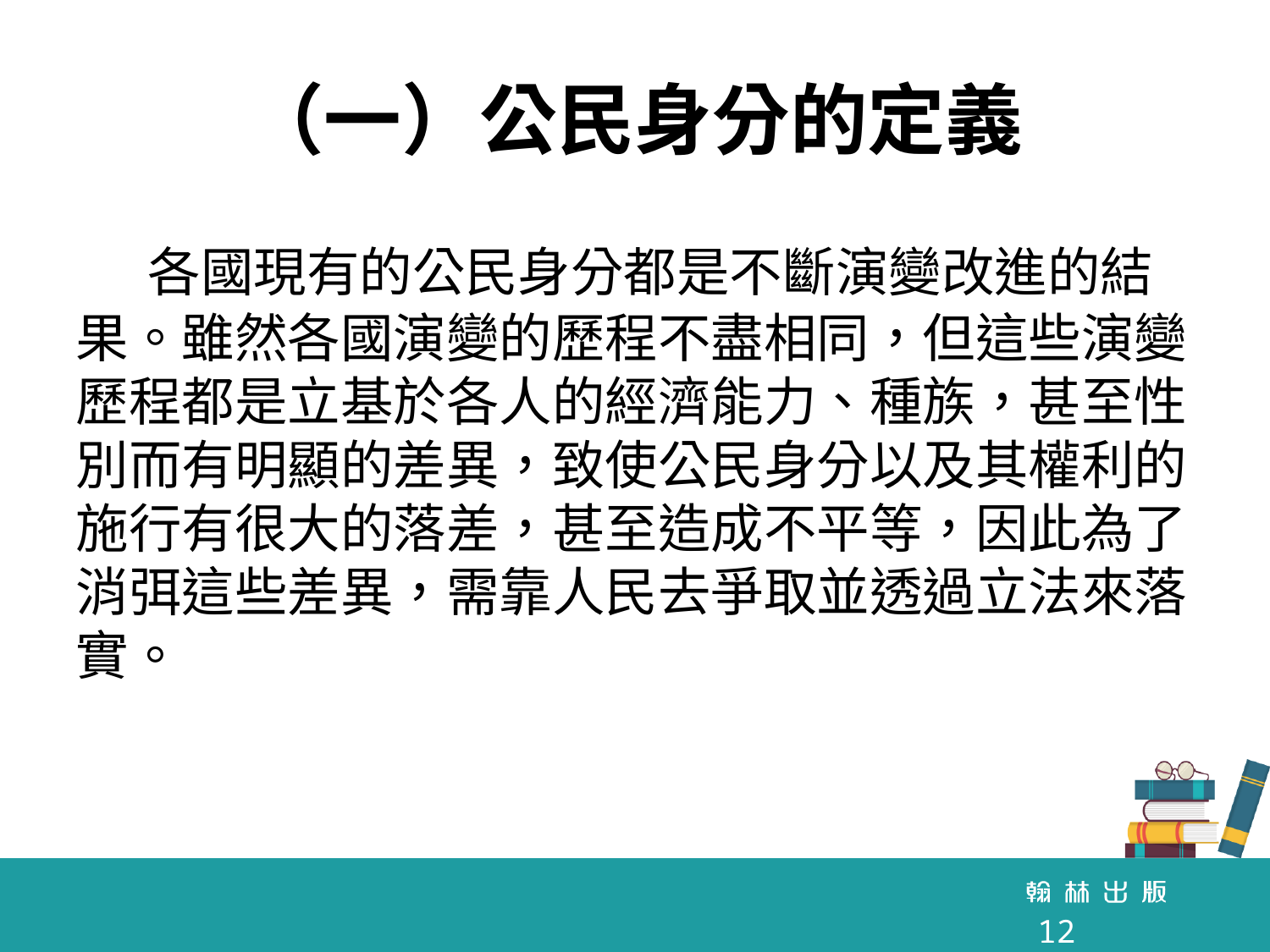

# （一）公民身分的定義
    各國現有的公民身分都是不斷演變改進的結果。雖然各國演變的歷程不盡相同，但這些演變歷程都是立基於各人的經濟能力、種族，甚至性別而有明顯的差異，致使公民身分以及其權利的施行有很大的落差，甚至造成不平等，因此為了消弭這些差異，需靠人民去爭取並透過立法來落實。
12